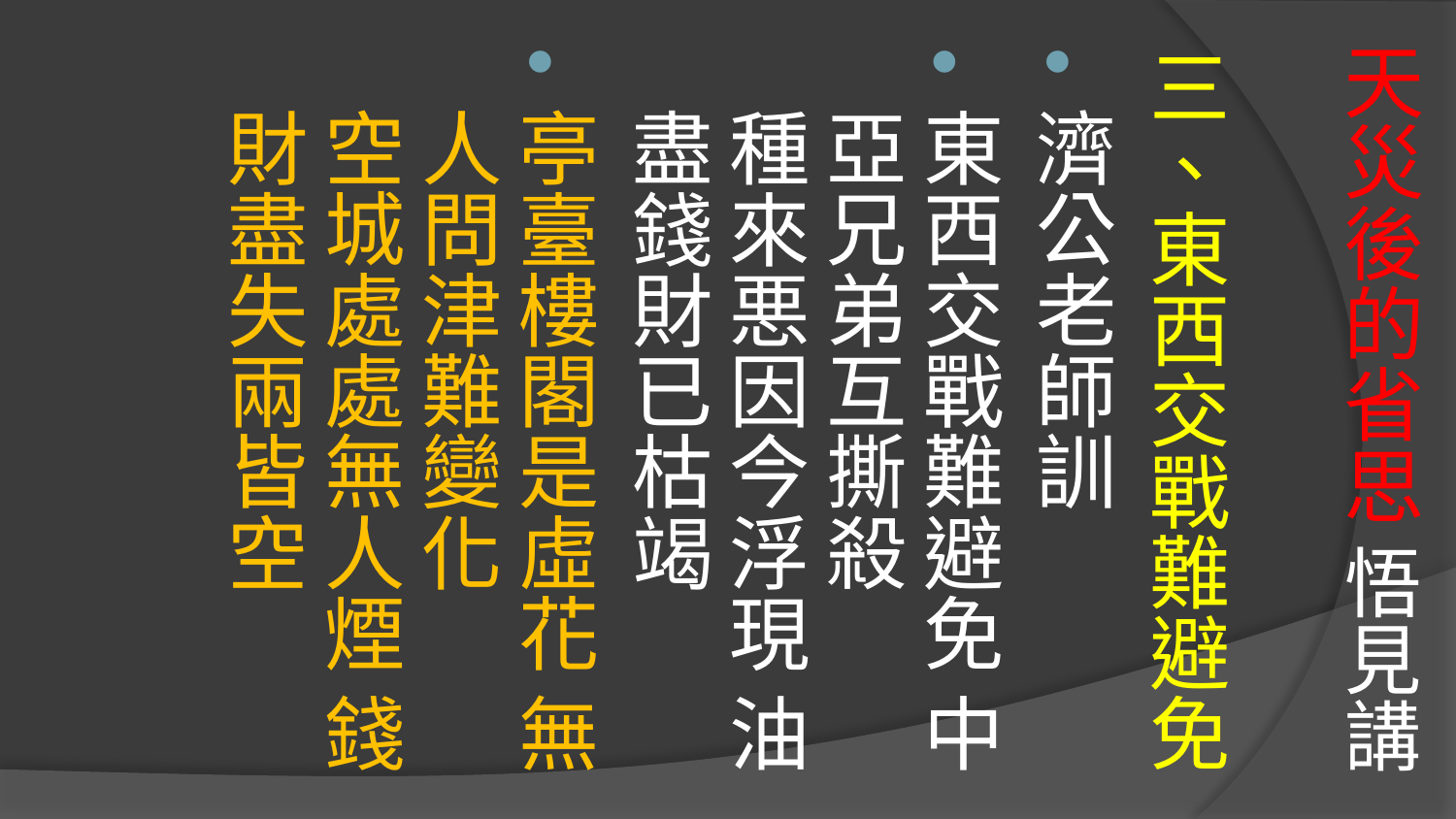

# 天災後的省思 悟見講
三、東西交戰難避免
濟公老師訓
東西交戰難避免 中亞兄弟互撕殺 
種來悪因今浮現 油盡錢財已枯竭
亭臺樓閣是虛花 無人問津難變化 
空城處處無人煙 錢財盡失兩皆空